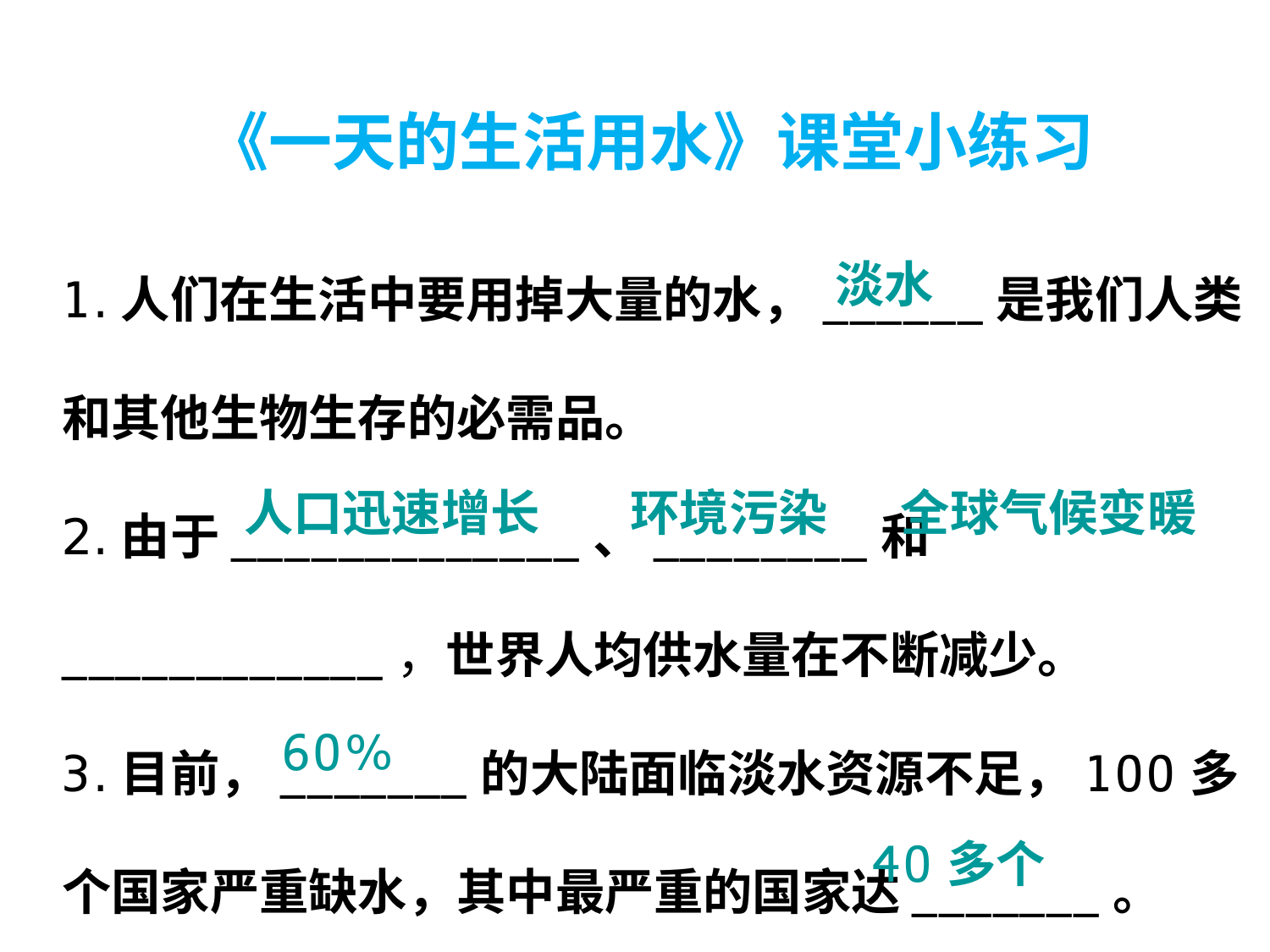

《一天的生活用水》课堂小练习
1.人们在生活中要用掉大量的水，______是我们人类和其他生物生存的必需品。
2.由于_____________、________和____________，世界人均供水量在不断减少。
3.目前，_______的大陆面临淡水资源不足，100多个国家严重缺水，其中最严重的国家达_______。
淡水
人口迅速增长
环境污染
全球气候变暖
60%
40多个